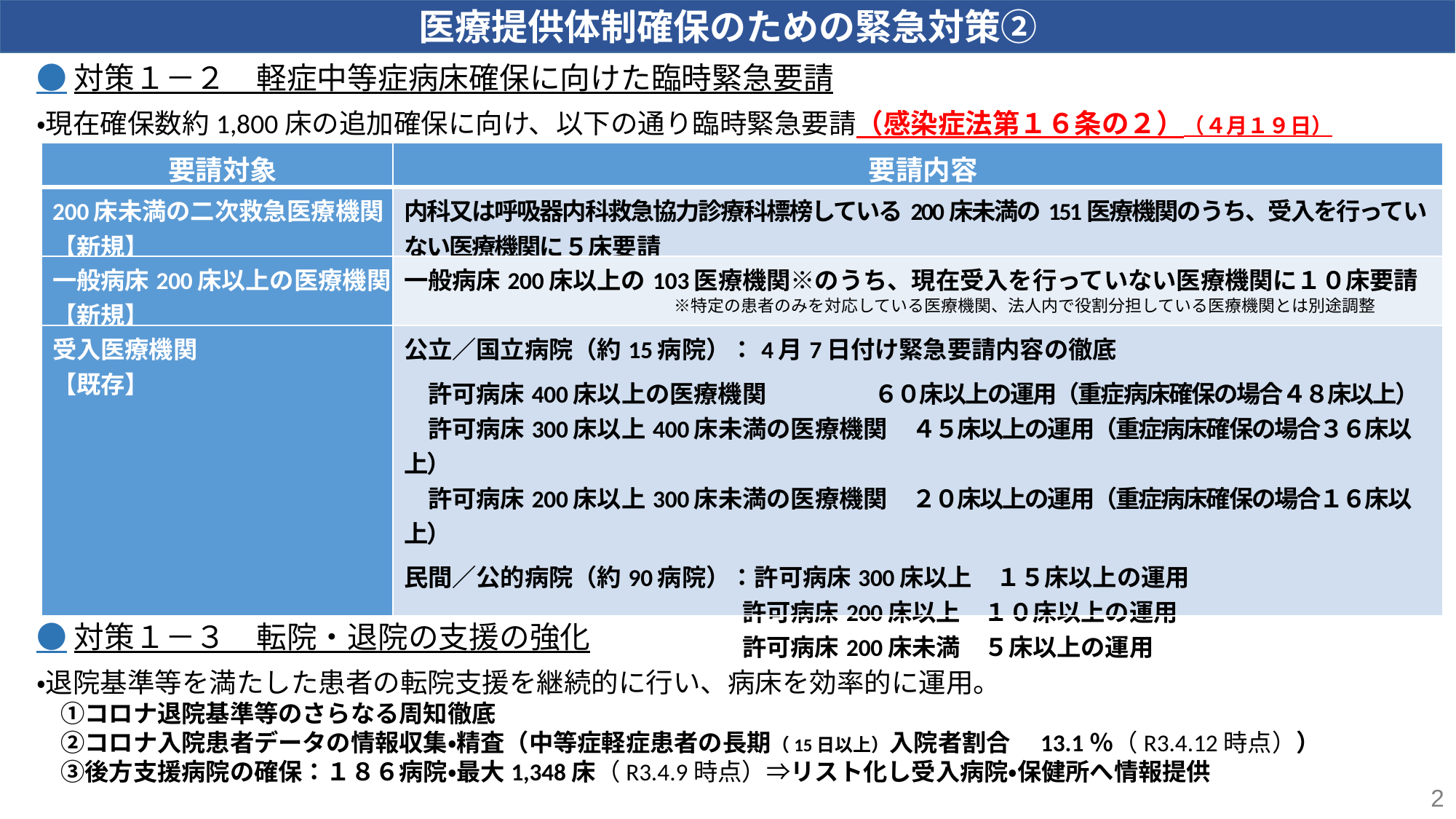

医療提供体制確保のための緊急対策②
●対策１－２　軽症中等症病床確保に向けた臨時緊急要請
・現在確保数約1,800床の追加確保に向け、以下の通り臨時緊急要請（感染症法第１６条の２）（４月１９日）
| 要請対象 | 要請内容 |
| --- | --- |
| 200床未満の⼆次救急医療機関【新規】 | 内科⼜は呼吸器内科救急協⼒診療科標榜している200床未満の151医療機関のうち、受⼊を⾏っていない医療機関に５床要請 |
| 一般病床200床以上の医療機関【新規】 | 一般病床200床以上の103医療機関※のうち、現在受⼊を⾏っていない医療機関に１０床要請 　　　 ※特定の患者のみを対応している医療機関、法⼈内で役割分担している医療機関とは別途調整 |
| 受⼊医療機関 【既存】 | 公⽴／国⽴病院（約15病院）：4月7日付け緊急要請内容の徹底 　許可病床400床以上の医療機関　　　　 ６０床以上の運用（重症病床確保の場合４８床以上） 　許可病床300床以上400床未満の医療機関　４５床以上の運用（重症病床確保の場合３６床以上） 　許可病床200床以上300床未満の医療機関　２０床以上の運用（重症病床確保の場合１６床以上） ⺠間／公的病院（約90病院）：許可病床300床以上　１５床以上の運用 　　　　　　　　　　　　　　許可病床200床以上　１０床以上の運用 　　　　　　　　　　　　　　許可病床200床未満　５床以上の運用 |
　対策１－２により計約１，１００床の要請
●対策１－３　転院・退院の支援の強化
・退院基準等を満たした患者の転院支援を継続的に行い、病床を効率的に運用。
　①コロナ退院基準等のさらなる周知徹底
　②コロナ入院患者データの情報収集・精査（中等症軽症患者の長期（15日以上）入院者割合　13.1％（R3.4.12時点））
　③後方支援病院の確保：１８６病院・最大1,348床（R3.4.9時点）⇒リスト化し受入病院・保健所へ情報提供
2